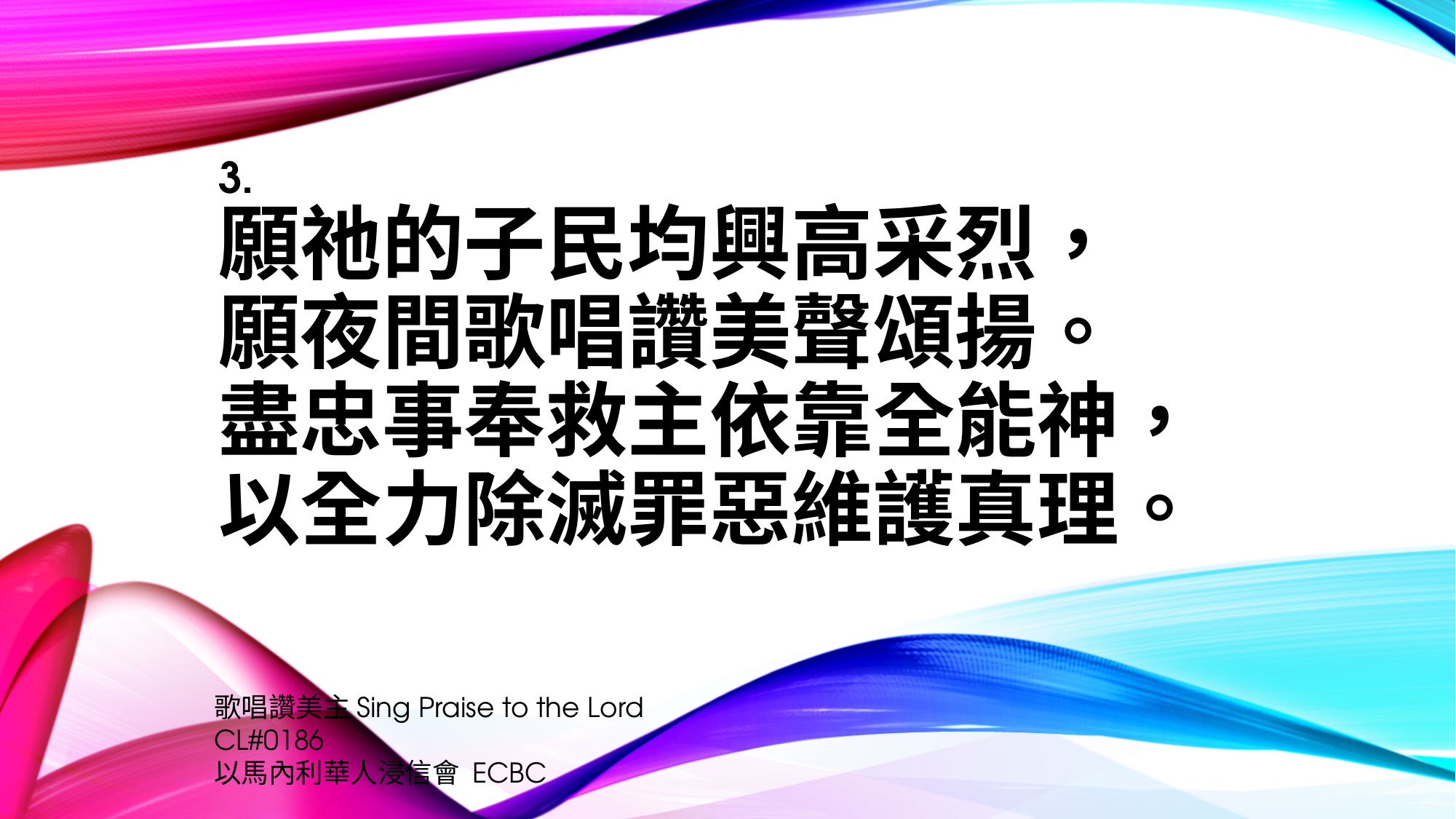

3.
願祂的子民均興高采烈，
願夜間歌唱讚美聲頌揚。
盡忠事奉救主依靠全能神，
以全力除滅罪惡維護真理。

歌唱讚美主Sing Praise to the Lord
CL#0186
以馬內利華人浸信會 ECBC